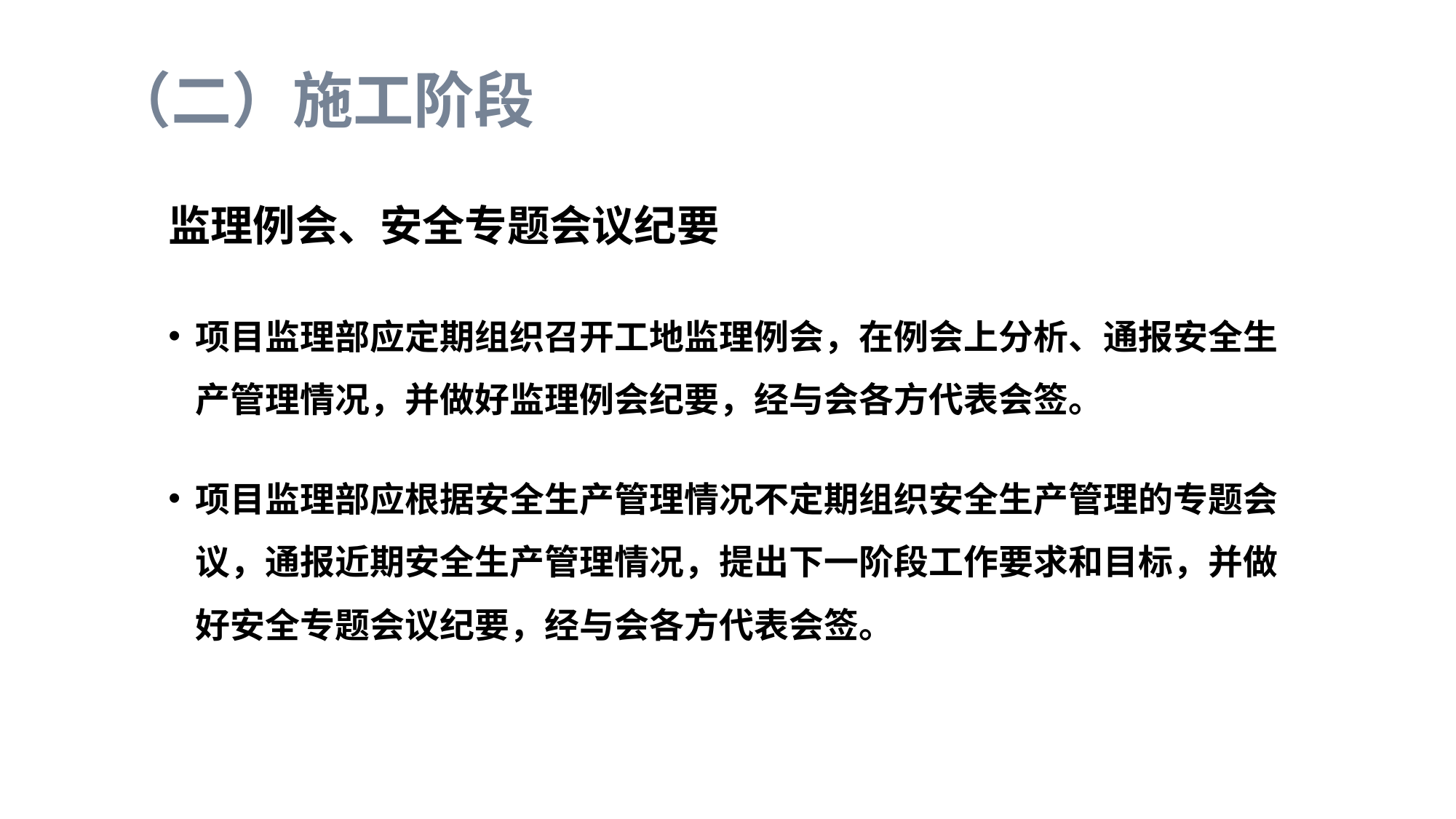

# （二）施工阶段
监理例会、安全专题会议纪要

项目监理部应定期组织召开工地监理例会，在例会上分析、通报安全生产管理情况，并做好监理例会纪要，经与会各方代表会签。

项目监理部应根据安全生产管理情况不定期组织安全生产管理的专题会议，通报近期安全生产管理情况，提出下一阶段工作要求和目标，并做好安全专题会议纪要，经与会各方代表会签。